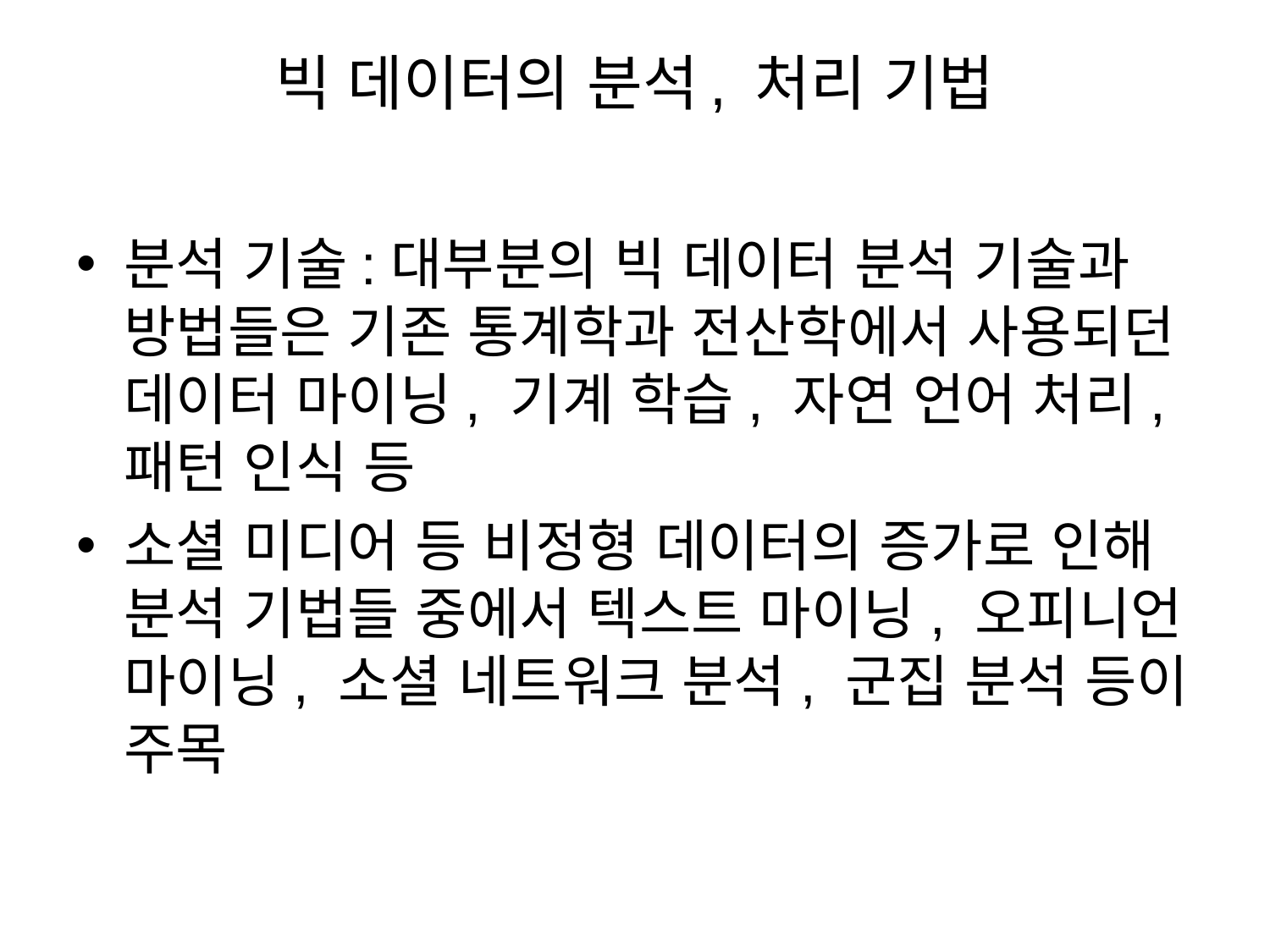

# 빅 데이터의 분석, 처리 기법
분석 기술:대부분의 빅 데이터 분석 기술과 방법들은 기존 통계학과 전산학에서 사용되던 데이터 마이닝, 기계 학습, 자연 언어 처리, 패턴 인식 등
소셜 미디어 등 비정형 데이터의 증가로 인해 분석 기법들 중에서 텍스트 마이닝, 오피니언 마이닝, 소셜 네트워크 분석, 군집 분석 등이 주목